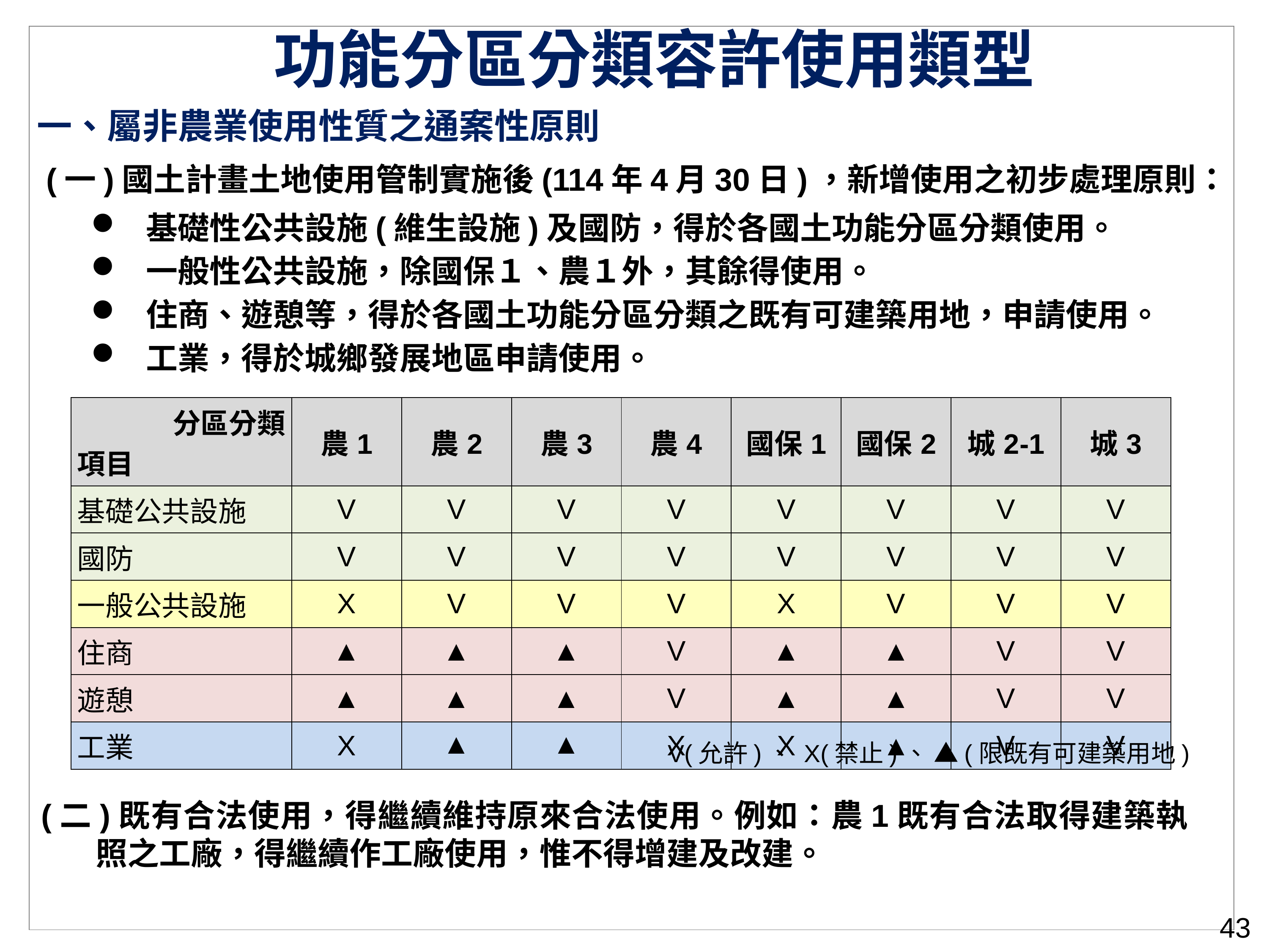

功能分區分類容許使用類型
一、屬非農業使用性質之通案性原則
(一)國土計畫土地使用管制實施後(114年4月30日)，新增使用之初步處理原則：
基礎性公共設施(維生設施)及國防，得於各國土功能分區分類使用。
一般性公共設施，除國保１、農１外，其餘得使用。
住商、遊憩等，得於各國土功能分區分類之既有可建築用地，申請使用。
工業，得於城鄉發展地區申請使用。
| 分區分類 項目 | 農1 | 農2 | 農3 | 農4 | 國保1 | 國保2 | 城2-1 | 城3 |
| --- | --- | --- | --- | --- | --- | --- | --- | --- |
| 基礎公共設施 | V | V | V | V | V | V | V | V |
| 國防 | V | V | V | V | V | V | V | V |
| 一般公共設施 | X | V | V | V | X | V | V | V |
| 住商 | ▲ | ▲ | ▲ | V | ▲ | ▲ | V | V |
| 遊憩 | ▲ | ▲ | ▲ | V | ▲ | ▲ | V | V |
| 工業 | X | ▲ | ▲ | X | X | ▲ | V | V |
V(允許)、 X(禁止)、 ▲(限既有可建築用地)
(二)既有合法使用，得繼續維持原來合法使用。例如：農1既有合法取得建築執照之工廠，得繼續作工廠使用，惟不得增建及改建。
43